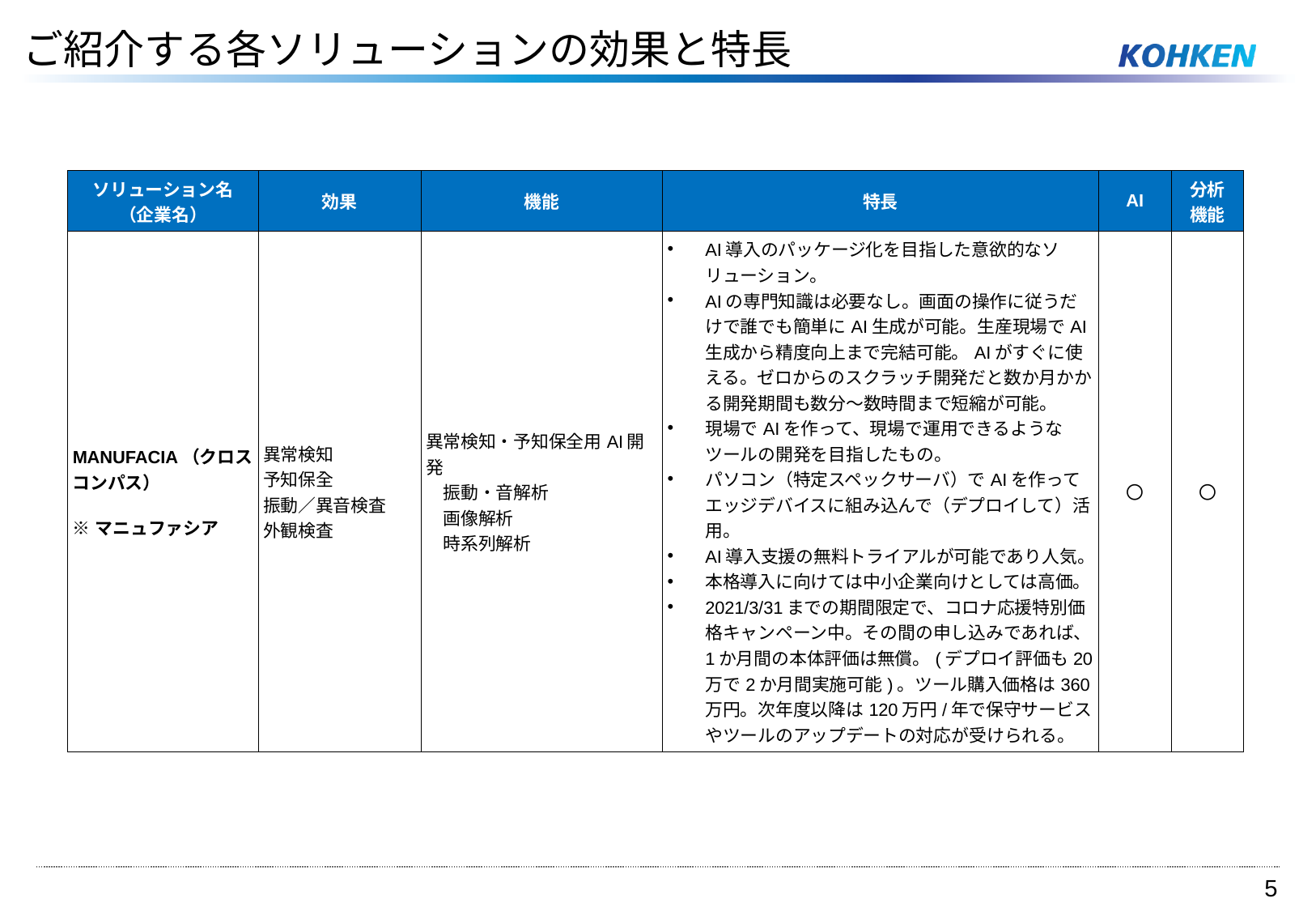

ご紹介する各ソリューションの効果と特長
| ソリューション名 （企業名） | 効果 | 機能 | 特長 | AI | 分析 機能 |
| --- | --- | --- | --- | --- | --- |
| MANUFACIA（クロスコンパス） ※マニュファシア | 異常検知 予知保全 振動／異音検査 外観検査 | 異常検知・予知保全用AI開発 　振動・音解析 　画像解析 　時系列解析 | AI導入のパッケージ化を目指した意欲的なソリューション。 AIの専門知識は必要なし。画面の操作に従うだけで誰でも簡単にAI生成が可能。生産現場でAI生成から精度向上まで完結可能。AIがすぐに使える。ゼロからのスクラッチ開発だと数か月かかる開発期間も数分～数時間まで短縮が可能。 現場でAIを作って、現場で運用できるようなツールの開発を目指したもの。 パソコン（特定スペックサーバ）でAIを作ってエッジデバイスに組み込んで（デプロイして）活用。 AI導入支援の無料トライアルが可能であり人気。 本格導入に向けては中小企業向けとしては高価。 2021/3/31までの期間限定で、コロナ応援特別価格キャンペーン中。その間の申し込みであれば、1か月間の本体評価は無償。(デプロイ評価も20万で2か月間実施可能)。ツール購入価格は360万円。次年度以降は120万円/年で保守サービスやツールのアップデートの対応が受けられる。 | 〇 | 〇 |